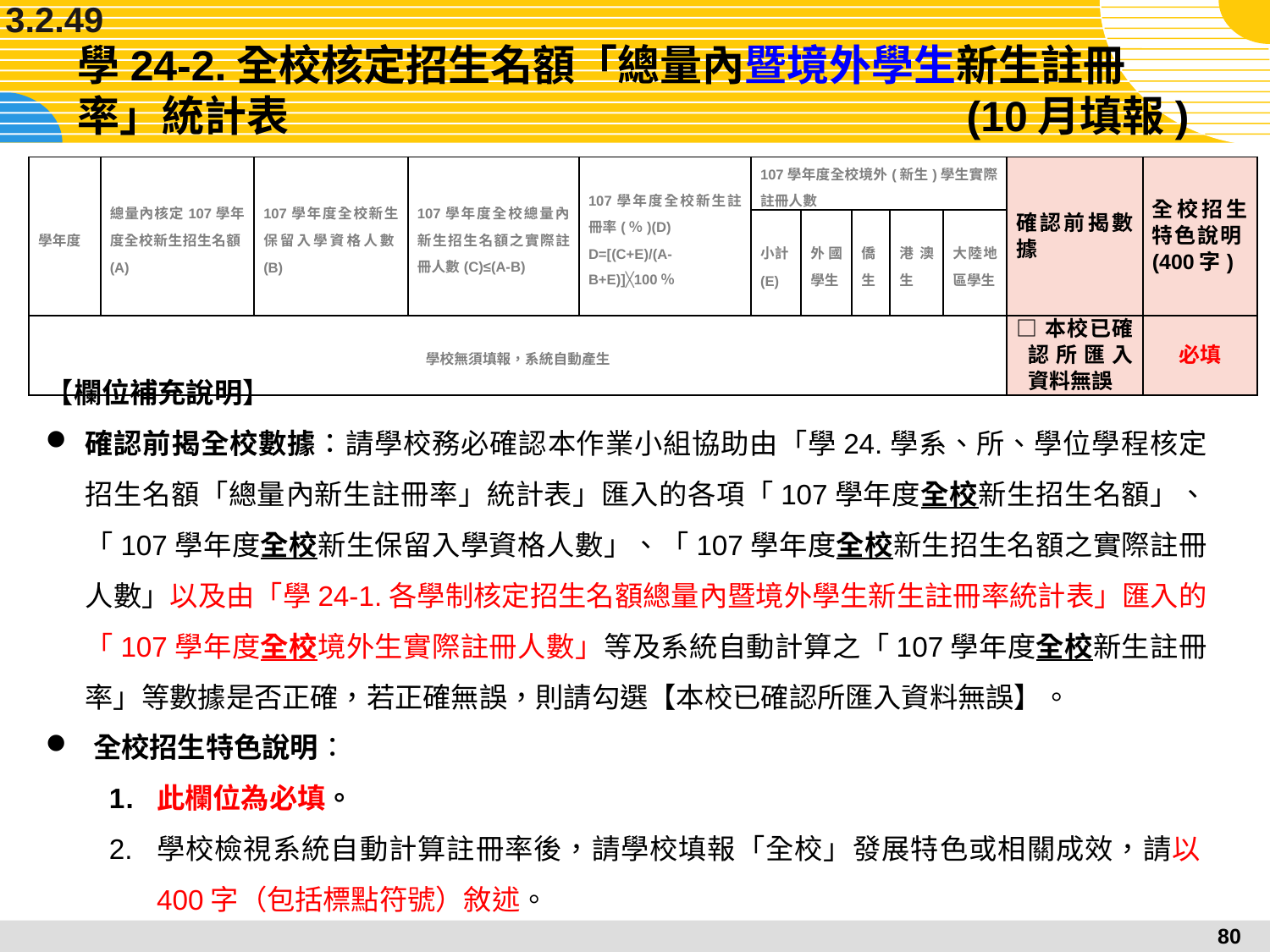

3.2.49
# 學24-2.全校核定招生名額「總量內暨境外學生新生註冊率」統計表						(10月填報)
| 學年度 | 總量內核定107學年度全校新生招生名額(A) | 107學年度全校新生保留入學資格人數(B) | 107學年度全校總量內新生招生名額之實際註冊人數(C)≤(A-B) | 107學年度全校新生註冊率(％)(D) D=[(C+E)/(A-B+E)]╳100％ | 107學年度全校境外(新生)學生實際註冊人數 |  |  |  |  | 確認前揭數據 | 全校招生特色說明(400字) |
| --- | --- | --- | --- | --- | --- | --- | --- | --- | --- | --- | --- |
|  |  |  |  |  | 小計(E) | 外國學生 | 僑生 | 港澳生 | 大陸地區學生 |  |  |
| 學校無須填報，系統自動產生 |  |  |  |  |  |  |  |  |  | □本校已確認所匯入資料無誤 | 必填 |
【欄位補充說明】
確認前揭全校數據：請學校務必確認本作業小組協助由「學24.學系、所、學位學程核定招生名額「總量內新生註冊率」統計表」匯入的各項「107學年度全校新生招生名額」、「107學年度全校新生保留入學資格人數」、「107學年度全校新生招生名額之實際註冊人數」以及由「學24-1.各學制核定招生名額總量內暨境外學生新生註冊率統計表」匯入的「107學年度全校境外生實際註冊人數」等及系統自動計算之「107學年度全校新生註冊率」等數據是否正確，若正確無誤，則請勾選【本校已確認所匯入資料無誤】。
全校招生特色說明：
此欄位為必填。
學校檢視系統自動計算註冊率後，請學校填報「全校」發展特色或相關成效，請以400字（包括標點符號）敘述。